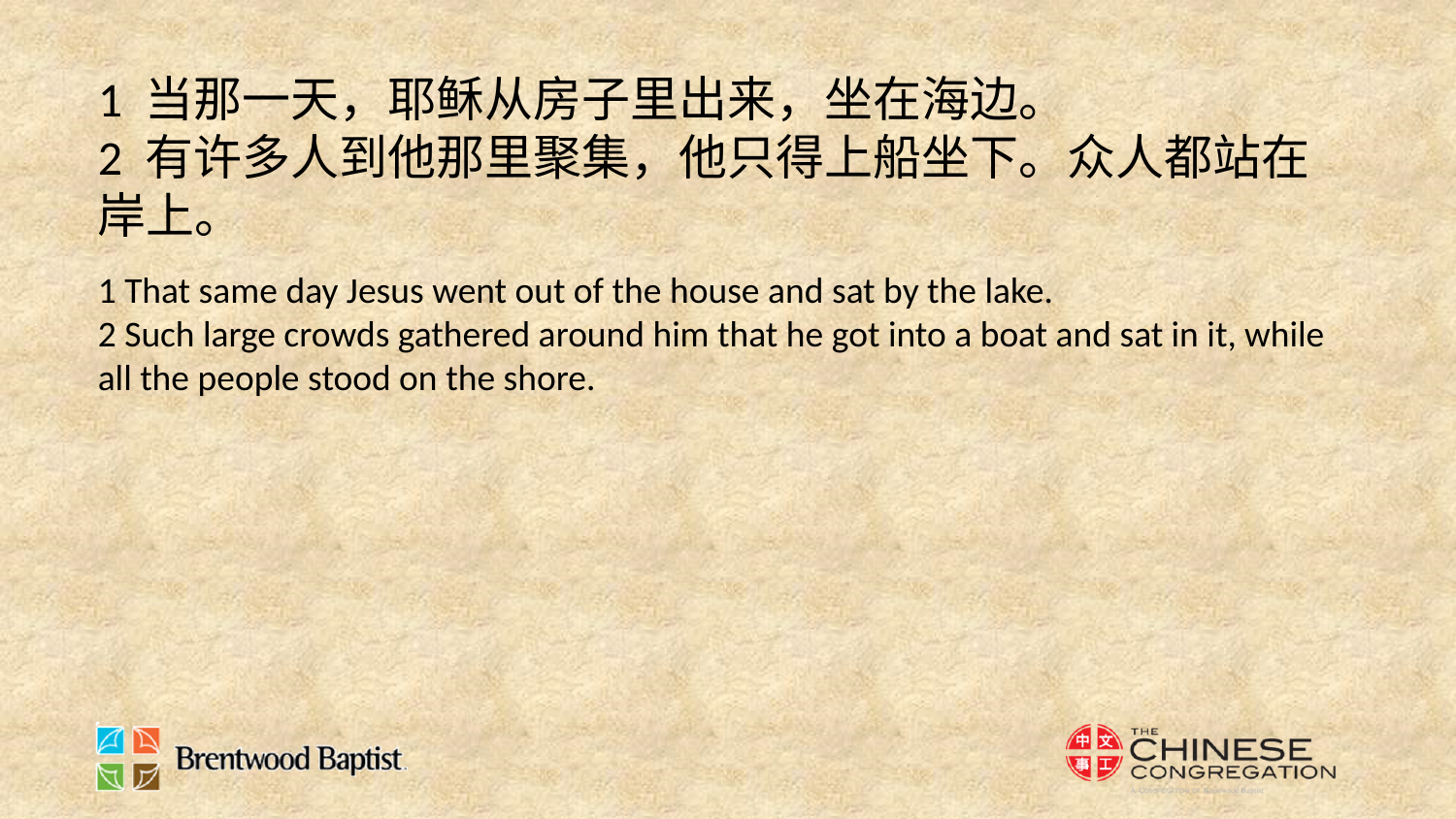

1 当那一天，耶稣从房子里出来，坐在海边。
2 有许多人到他那里聚集，他只得上船坐下。众人都站在岸上。

1 That same day Jesus went out of the house and sat by the lake.
2 Such large crowds gathered around him that he got into a boat and sat in it, while all the people stood on the shore.